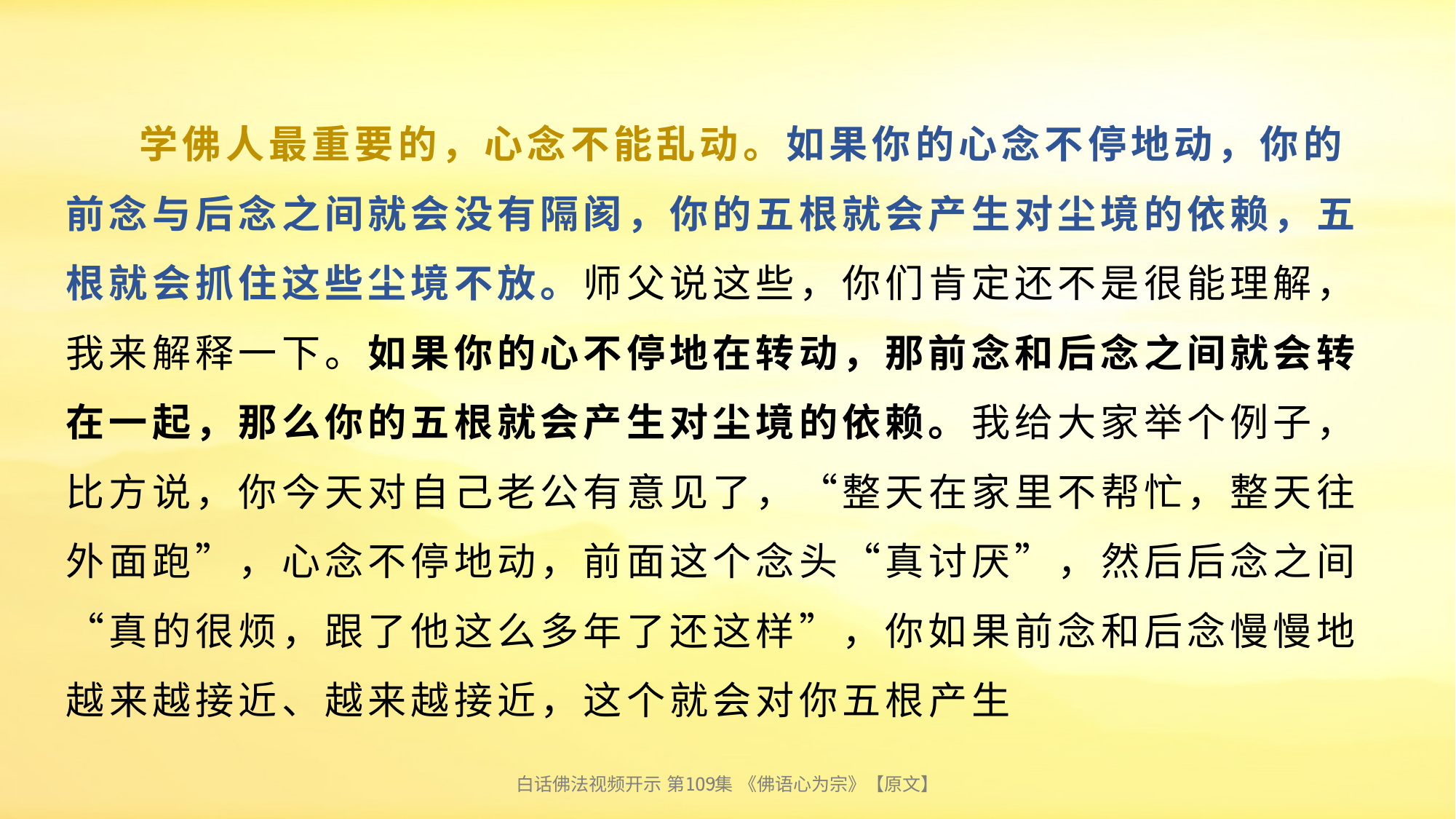

# 学佛人最重要的，心念不能乱动。如果你的心念不停地动，你的前念与后念之间就会没有隔阂，你的五根就会产生对尘境的依赖，五根就会抓住这些尘境不放。师父说这些，你们肯定还不是很能理解，我来解释一下。如果你的心不停地在转动，那前念和后念之间就会转在一起，那么你的五根就会产生对尘境的依赖。我给大家举个例子，比方说，你今天对自己老公有意见了，“整天在家里不帮忙，整天往外面跑”，心念不停地动，前面这个念头“真讨厌”，然后后念之间“真的很烦，跟了他这么多年了还这样”，你如果前念和后念慢慢地越来越接近、越来越接近，这个就会对你五根产生
白话佛法视频开示 第109集 《佛语心为宗》【原文】